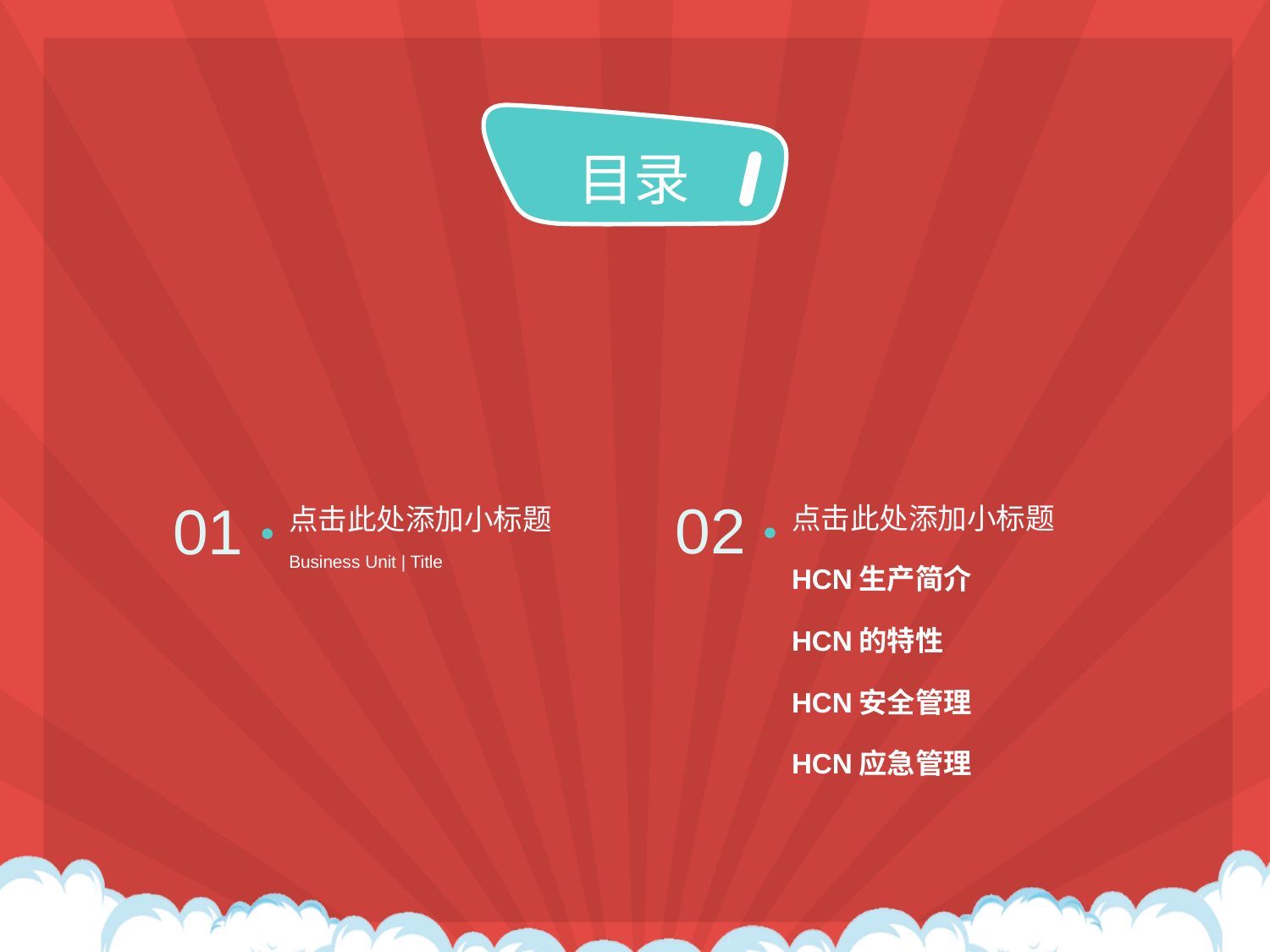

目录

02
01
点击此处添加小标题
点击此处添加小标题

Business Unit | Title
HCN生产简介
HCN的特性
HCN安全管理
HCN应急管理